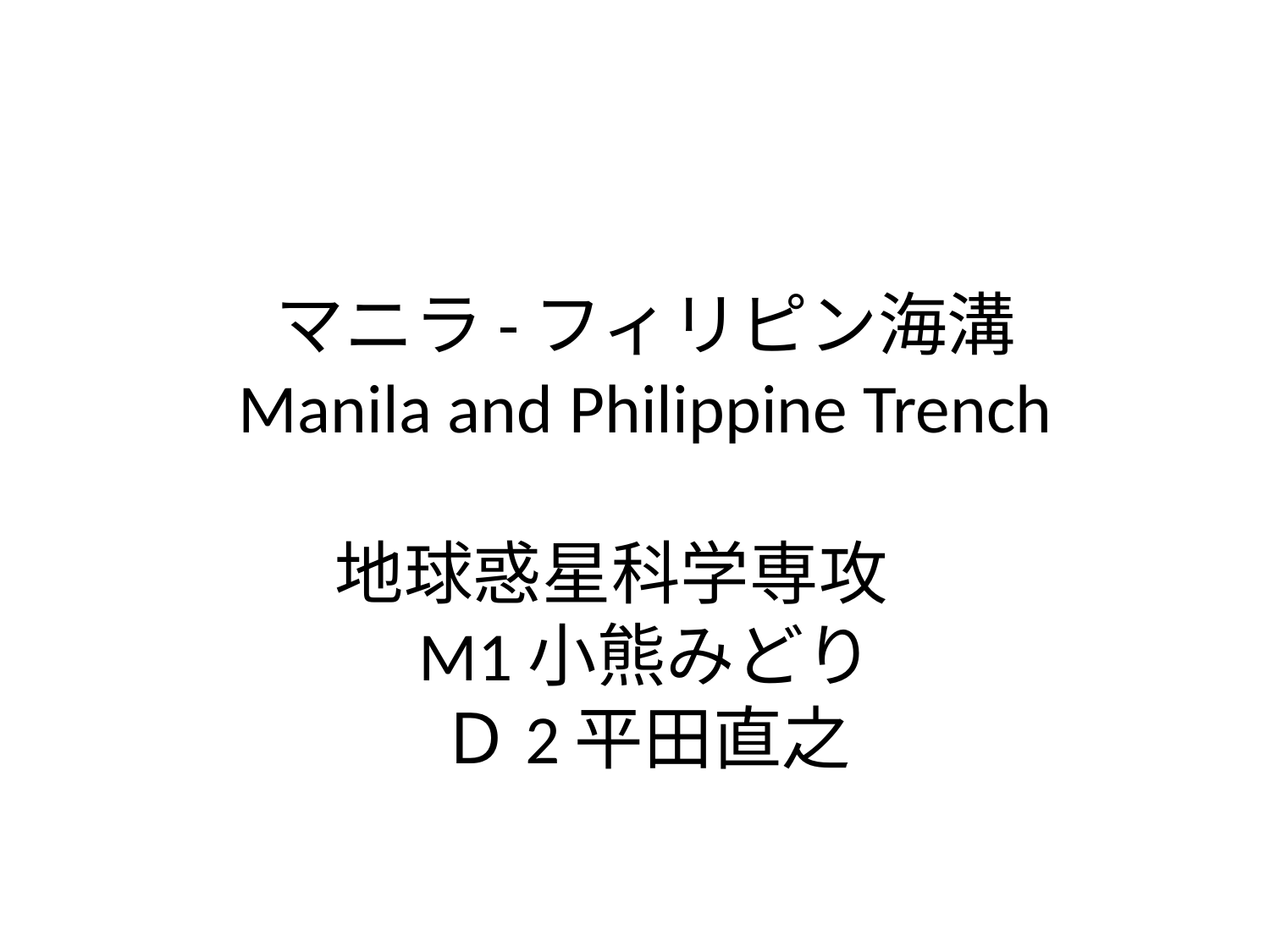

マニラ-フィリピン海溝
Manila and Philippine Trench
地球惑星科学専攻
M1小熊みどり
Ｄ2平田直之